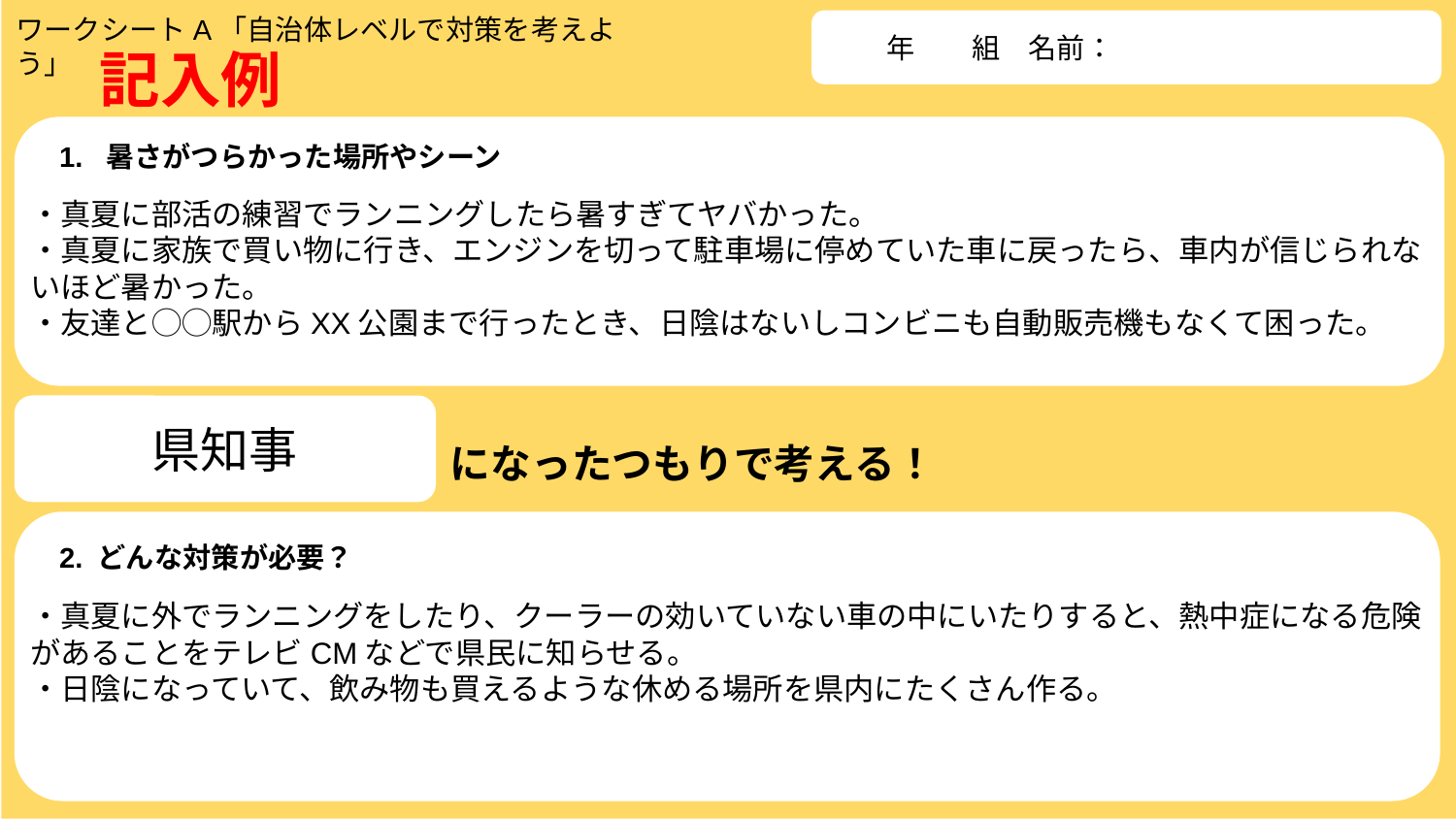

ワークシートA「自治体レベルで対策を考えよう」
　　年　　組　名前：
記入例

1.  暑さがつらかった場所やシーン
・真夏に部活の練習でランニングしたら暑すぎてヤバかった。
・真夏に家族で買い物に行き、エンジンを切って駐車場に停めていた車に戻ったら、車内が信じられないほど暑かった。
・友達と◯◯駅からXX公園まで行ったとき、日陰はないしコンビニも自動販売機もなくて困った。
県知事
になったつもりで考える！

2. どんな対策が必要？
・真夏に外でランニングをしたり、クーラーの効いていない車の中にいたりすると、熱中症になる危険があることをテレビCMなどで県民に知らせる。
・日陰になっていて、飲み物も買えるような休める場所を県内にたくさん作る。